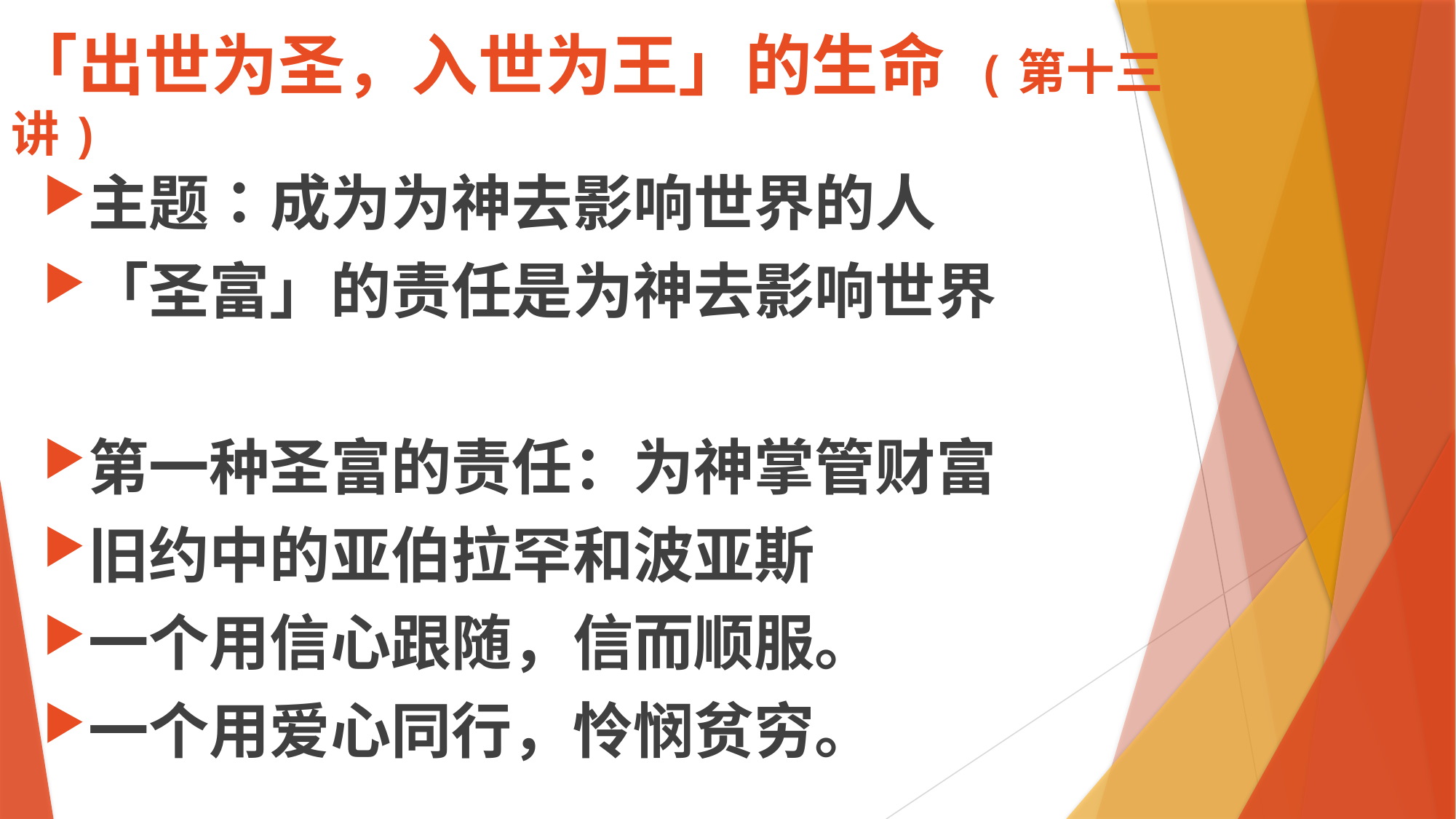

# 「出世为圣，入世为王」的生命 (第十三讲)
主题：成为为神去影响世界的人
「圣富」的责任是为神去影响世界

第一种圣富的责任：为神掌管财富
旧约中的亚伯拉罕和波亚斯
一个用信心跟随，信而顺服。
一个用爱心同行，怜悯贫穷。